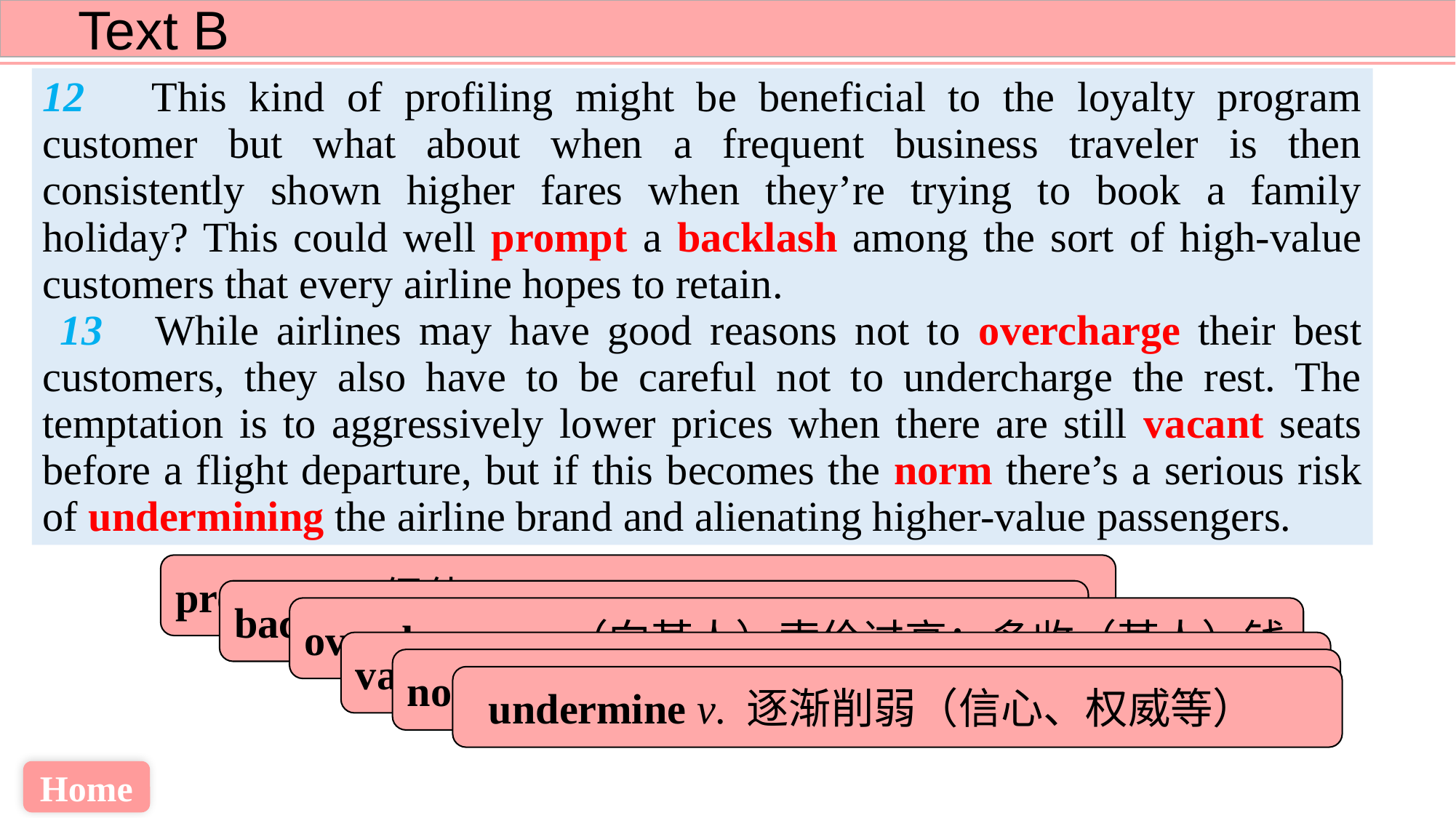

12   This kind of profiling might be beneficial to the loyalty program customer but what about when a frequent business traveler is then consistently shown higher fares when they’re trying to book a family holiday? This could well prompt a backlash among the sort of high-value customers that every airline hopes to retain.
 13   While airlines may have good reasons not to overcharge their best customers, they also have to be careful not to undercharge the rest. The temptation is to aggressively lower prices when there are still vacant seats before a flight departure, but if this becomes the norm there’s a serious risk of undermining the airline brand and alienating higher-value passengers.

prompt   v.促使
backlash  n.强烈抵制
overcharge v. （向某人）索价过高；多收（某人）钱
vacant   a. 空着的；未被占用的
norm   n. 规范；常态
  undermine v. 逐渐削弱（信心、权威等）